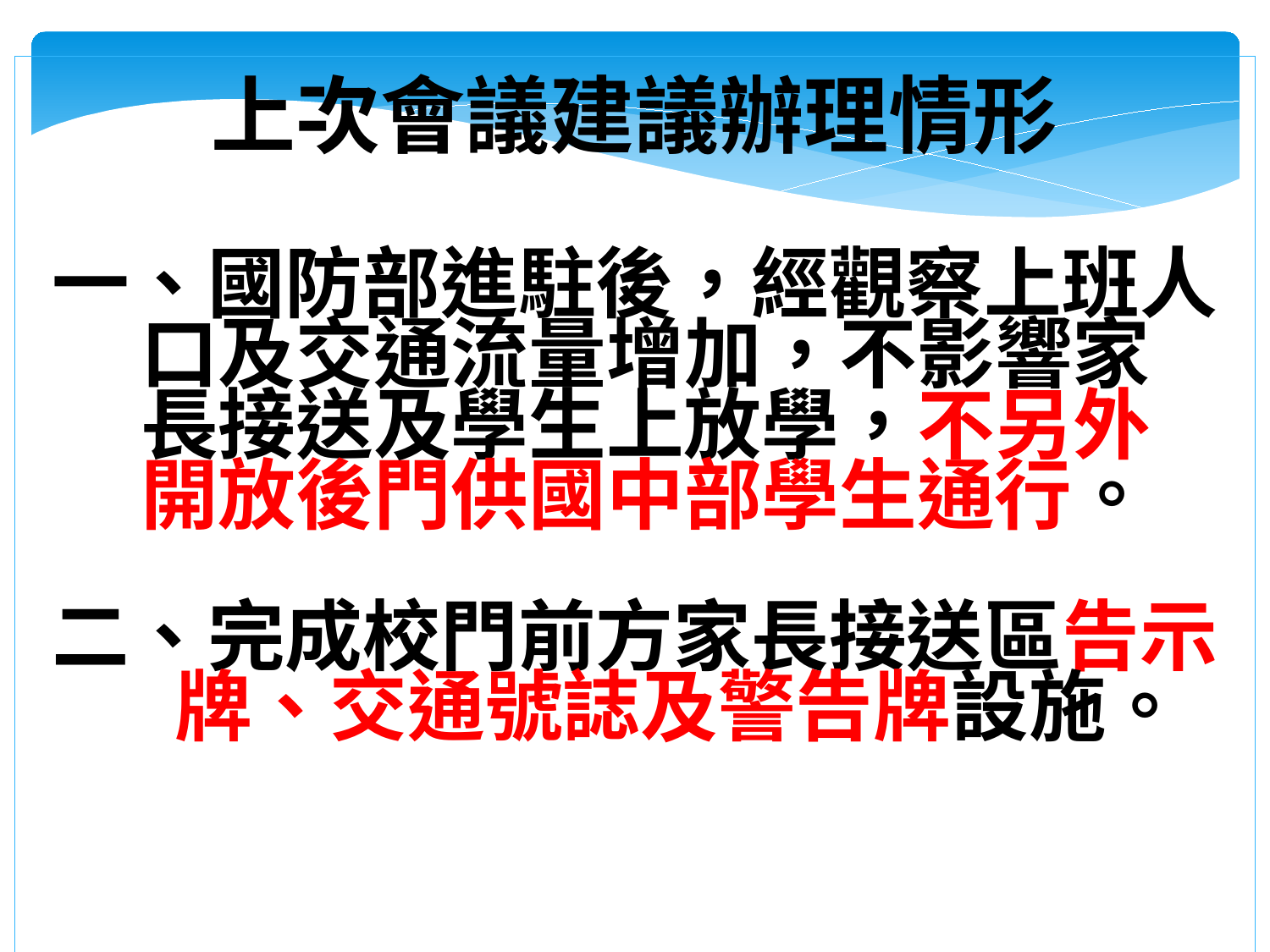

上次會議建議辦理情形

一、國防部進駐後，經觀察上班人
    口及交通流量增加，不影響家
    長接送及學生上放學，不另外
    開放後門供國中部學生通行。

二、完成校門前方家長接送區告示
    牌、交通號誌及警告牌設施。